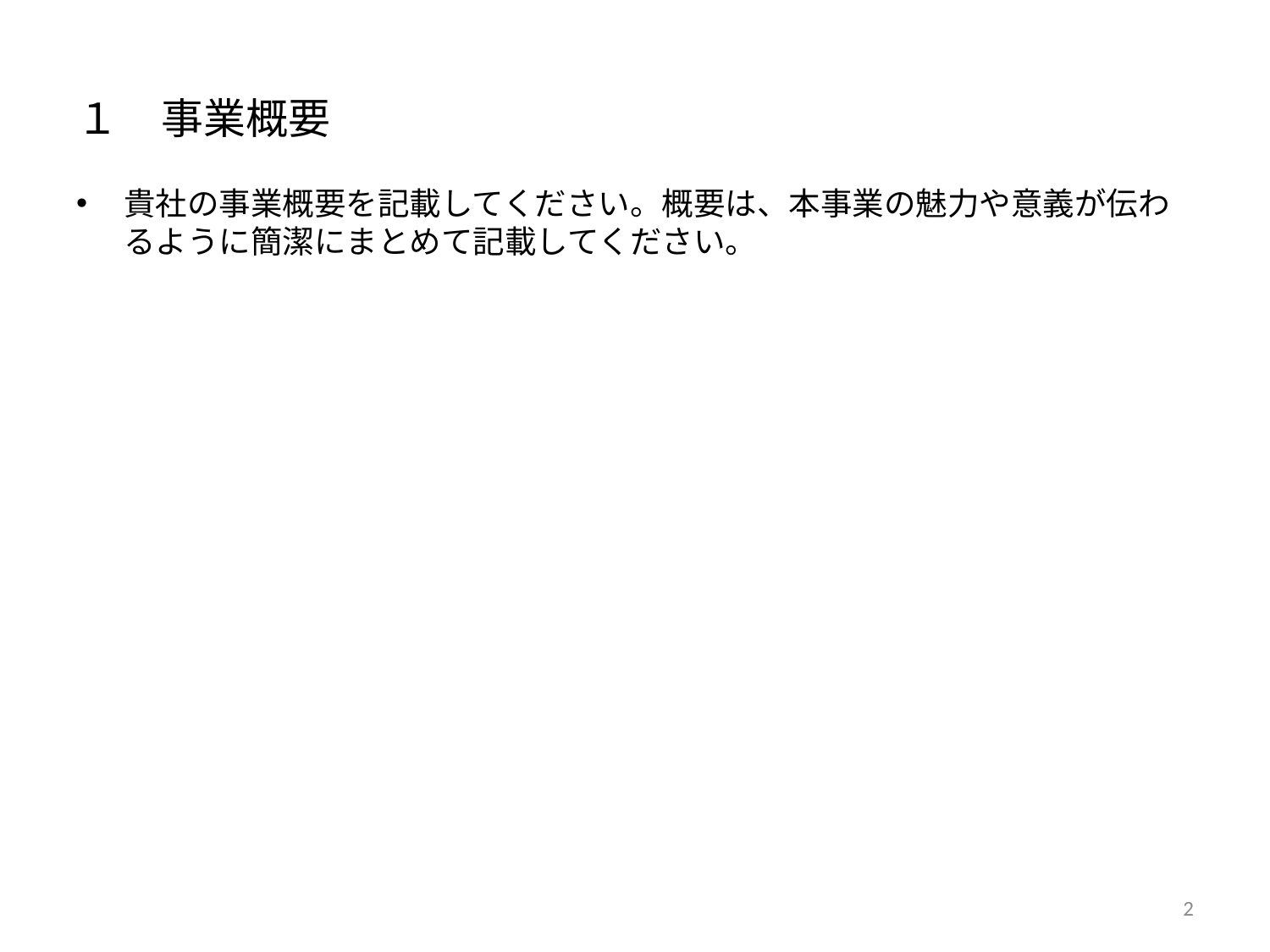

# １　事業概要
貴社の事業概要を記載してください。概要は、本事業の魅力や意義が伝わるように簡潔にまとめて記載してください。
2